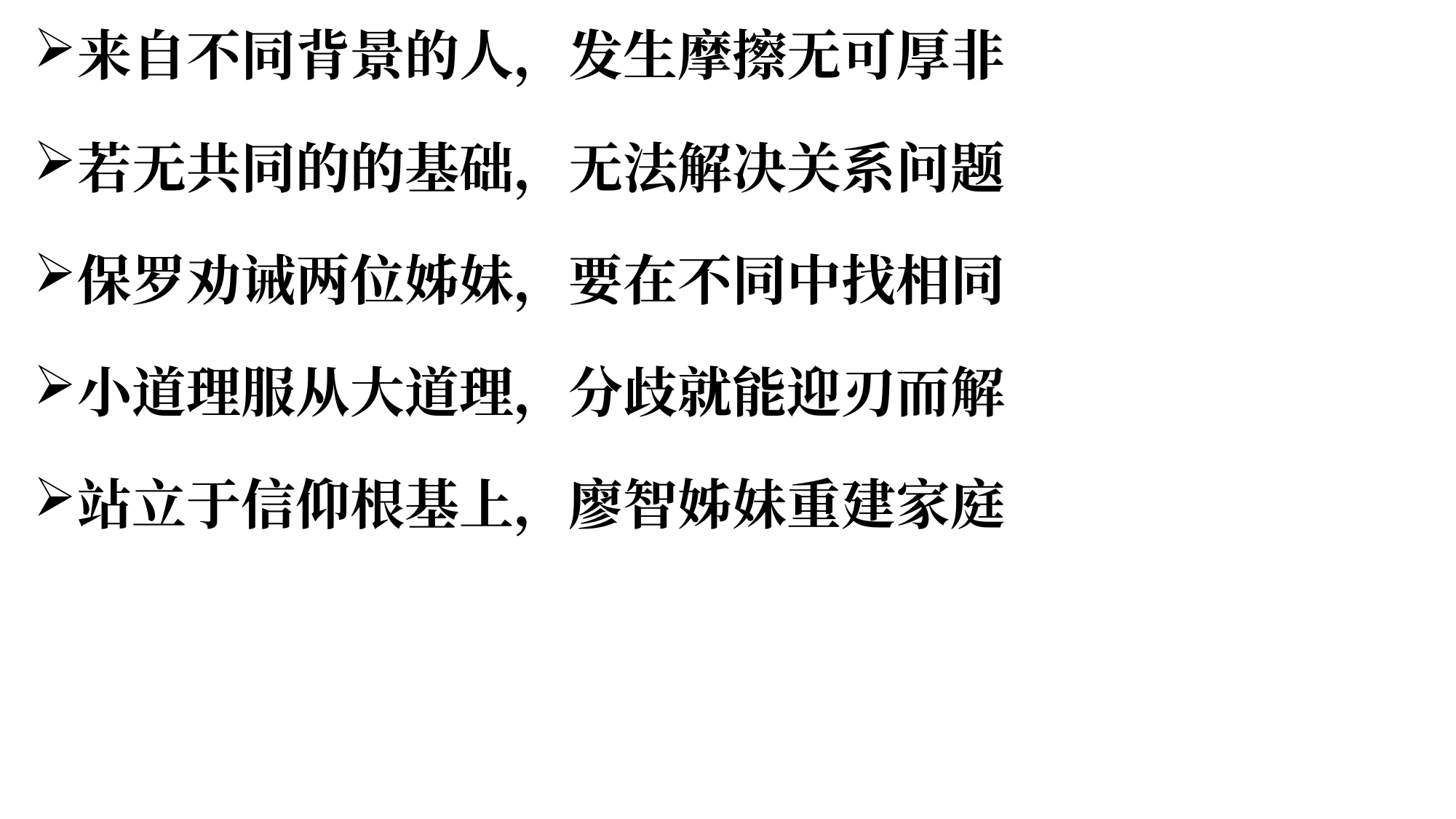

来自不同背景的人，发生摩擦无可厚非

若无共同的的基础，无法解决关系问题

保罗劝诫两位姊妹，要在不同中找相同

小道理服从大道理，分歧就能迎刃而解

站立于信仰根基上，廖智姊妹重建家庭